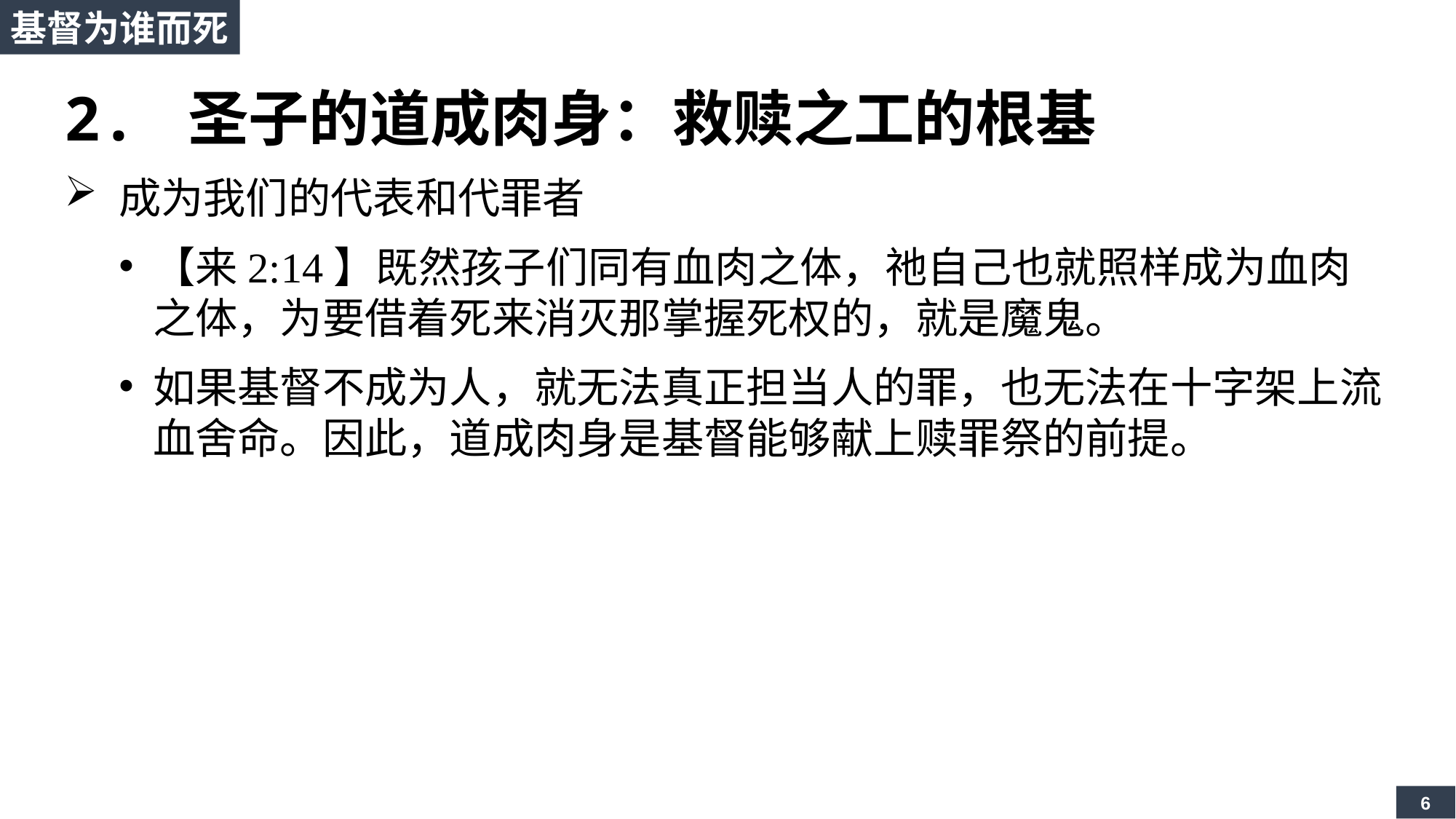

基督为谁而死
2. 圣子的道成肉身：救赎之工的根基
成为我们的代表和代罪者
【来2:14】既然孩子们同有血肉之体，祂自己也就照样成为血肉之体，为要借着死来消灭那掌握死权的，就是魔鬼。
如果基督不成为人，就无法真正担当人的罪，也无法在十字架上流血舍命。因此，道成肉身是基督能够献上赎罪祭的前提。
6